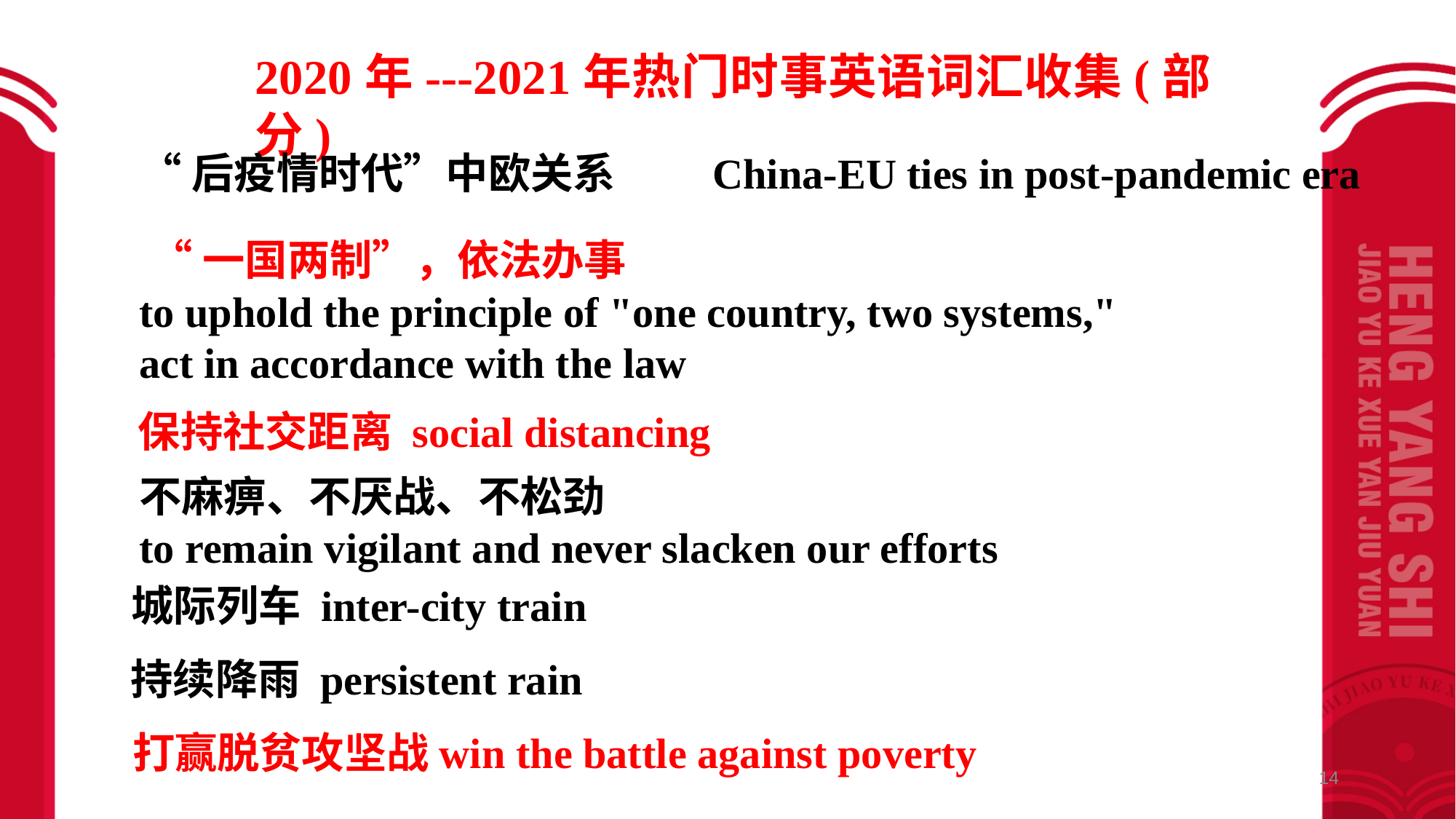

2020年---2021年热门时事英语词汇收集(部分)
“后疫情时代”中欧关系         China-EU ties in post-pandemic era
 “一国两制”，依法办事
to uphold the principle of "one country, two systems,"
act in accordance with the law
保持社交距离 social distancing
不麻痹、不厌战、不松劲
to remain vigilant and never slacken our efforts
城际列车 inter-city train
持续降雨 persistent rain
打赢脱贫攻坚战win the battle against poverty
14